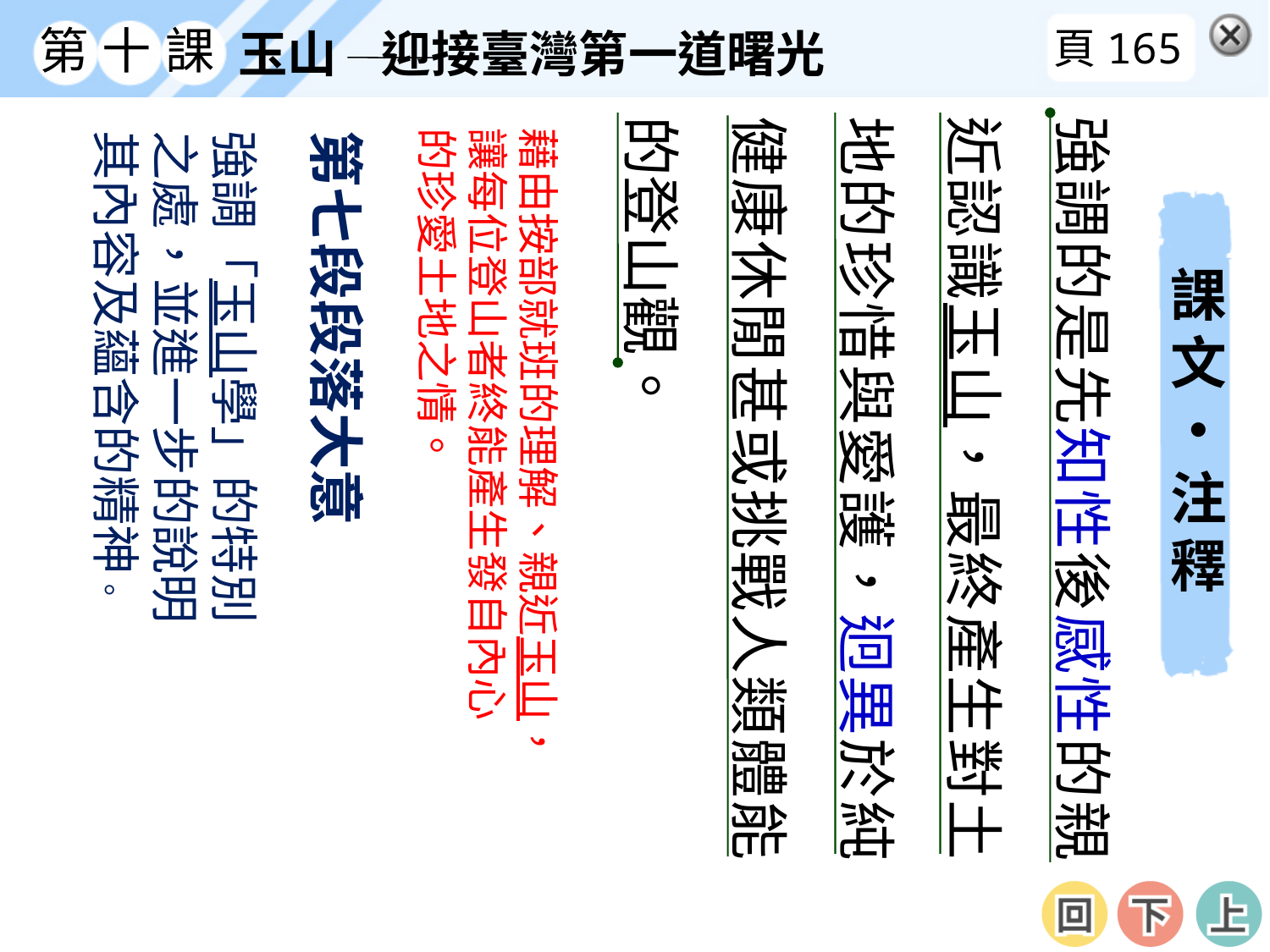

頁165
強調的是先知性後感性的親近認識玉山，最終產生對土地的珍惜與愛護，迥異於純健康休閒甚或挑戰人類體能的登山觀。

藉由按部就班的理解、親近玉山，讓每位登山者終能產生發自內心的珍愛土地之情。

第七段段落大意

強調「玉山學」的特別之處，並進一步的說明其內容及蘊含的精神。